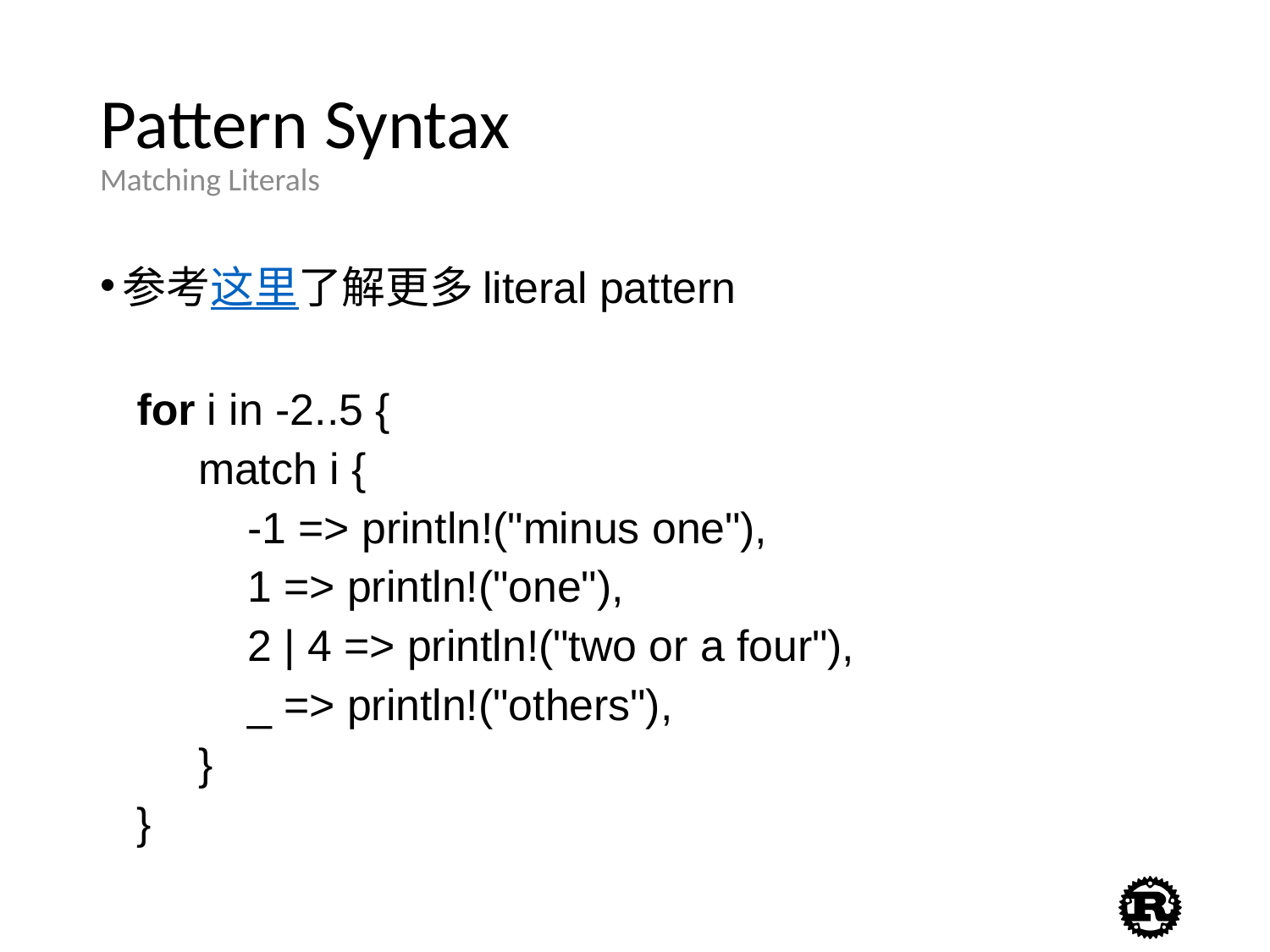

# Pattern Syntax Matching Literals
参考这里了解更多literal pattern

   for i in -2..5 {
        match i {
            -1 => println!("minus one"),
            1 => println!("one"),
            2 | 4 => println!("two or a four"),
            _ => println!("others"),
        }
   }